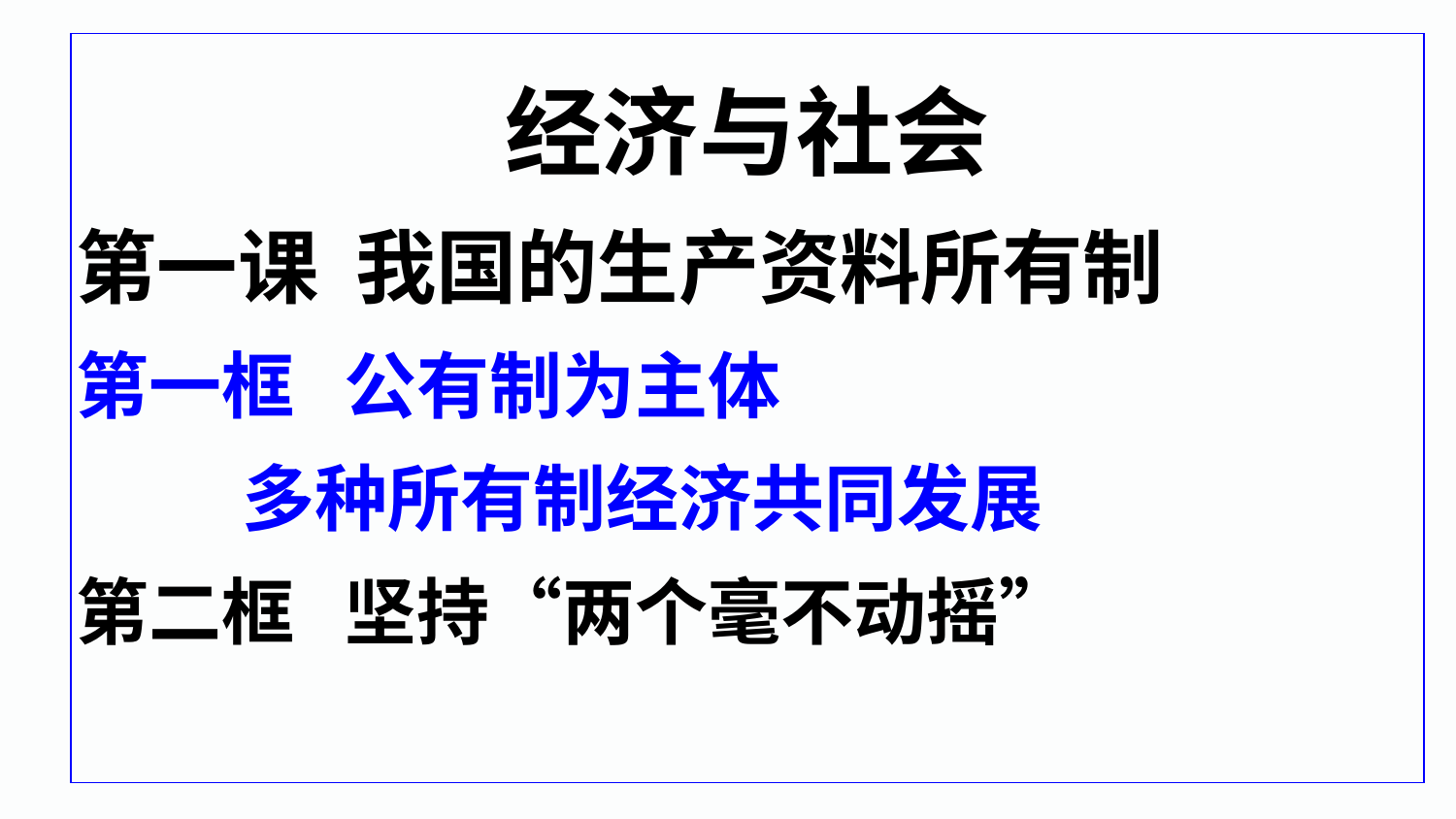

经济与社会
第一课  我国的生产资料所有制
第一框   公有制为主体
         多种所有制经济共同发展
第二框   坚持“两个毫不动摇”